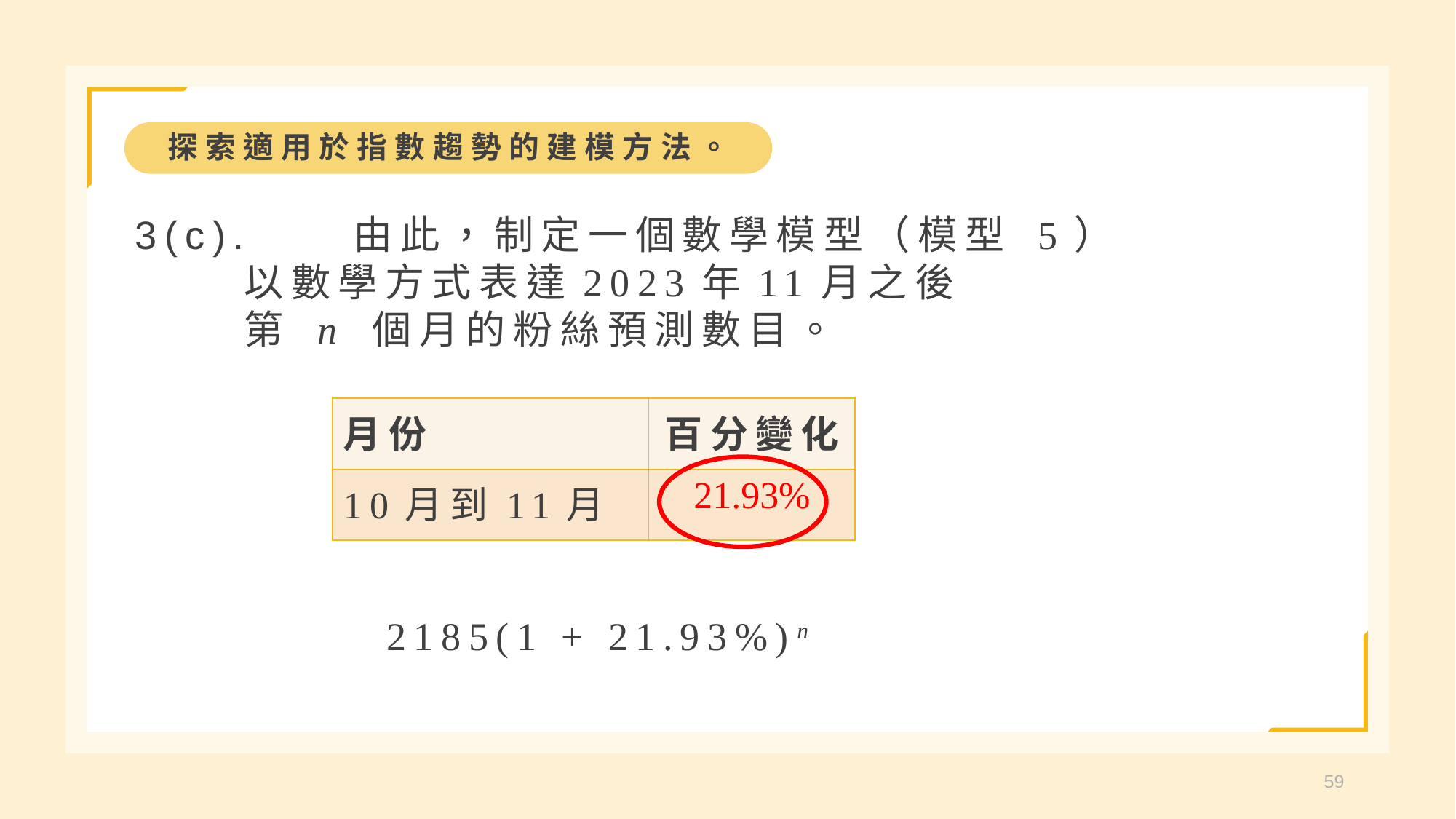

探索適用於指數趨勢的建模方法。
3(c).	由此，制定一個數學模型（模型 5）
	以數學方式表達2023年11月之後
	第 n 個月的粉絲預測數目。
| 月份 | 百分變化 |
| --- | --- |
| 10月到11月 | 21.93% |

2185(1 + 21.93%)n

59